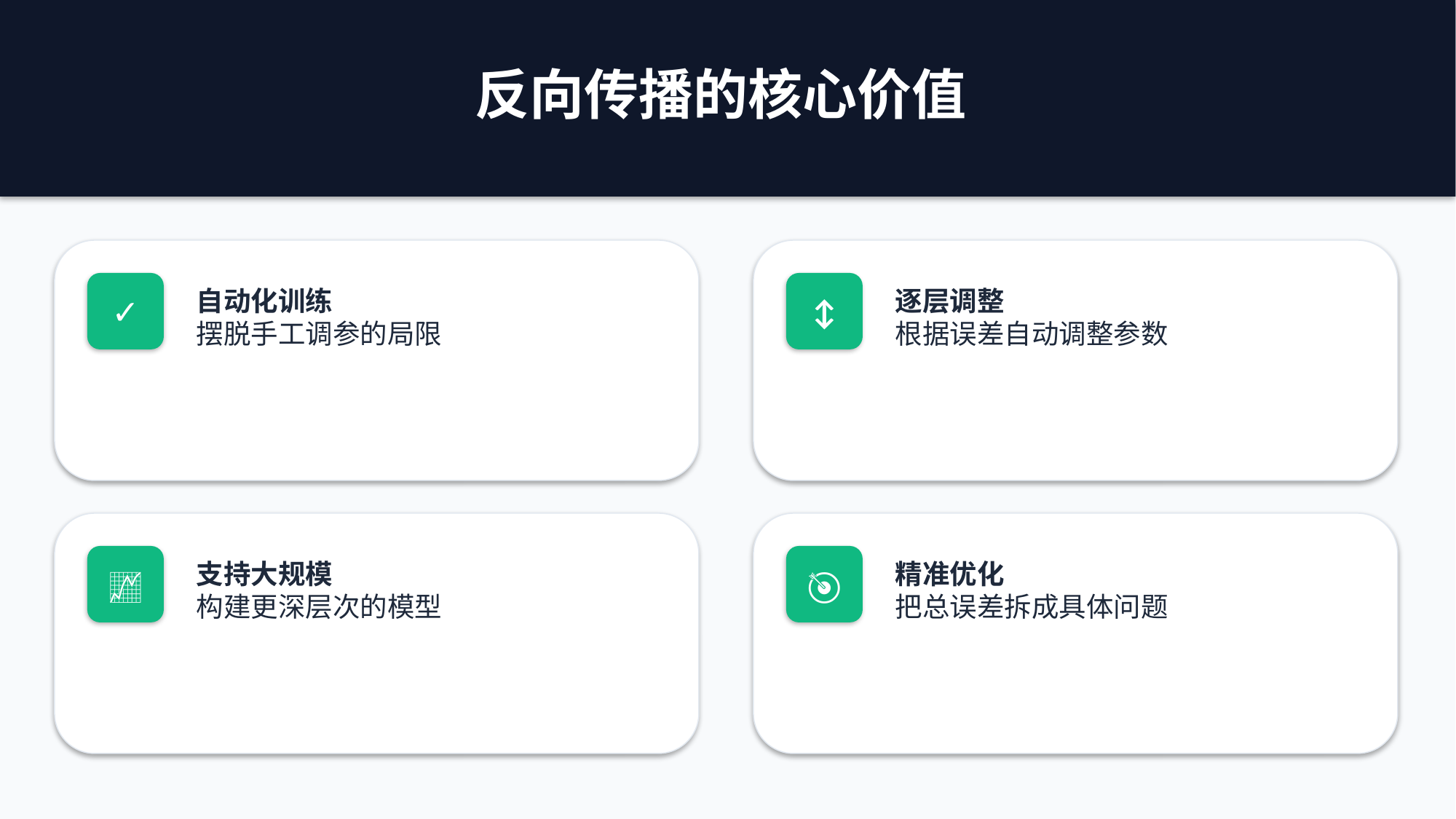

反向传播的核心价值

✓
↕
自动化训练
摆脱手工调参的局限
逐层调整
根据误差自动调整参数

📈
🎯
支持大规模
构建更深层次的模型
精准优化
把总误差拆成具体问题